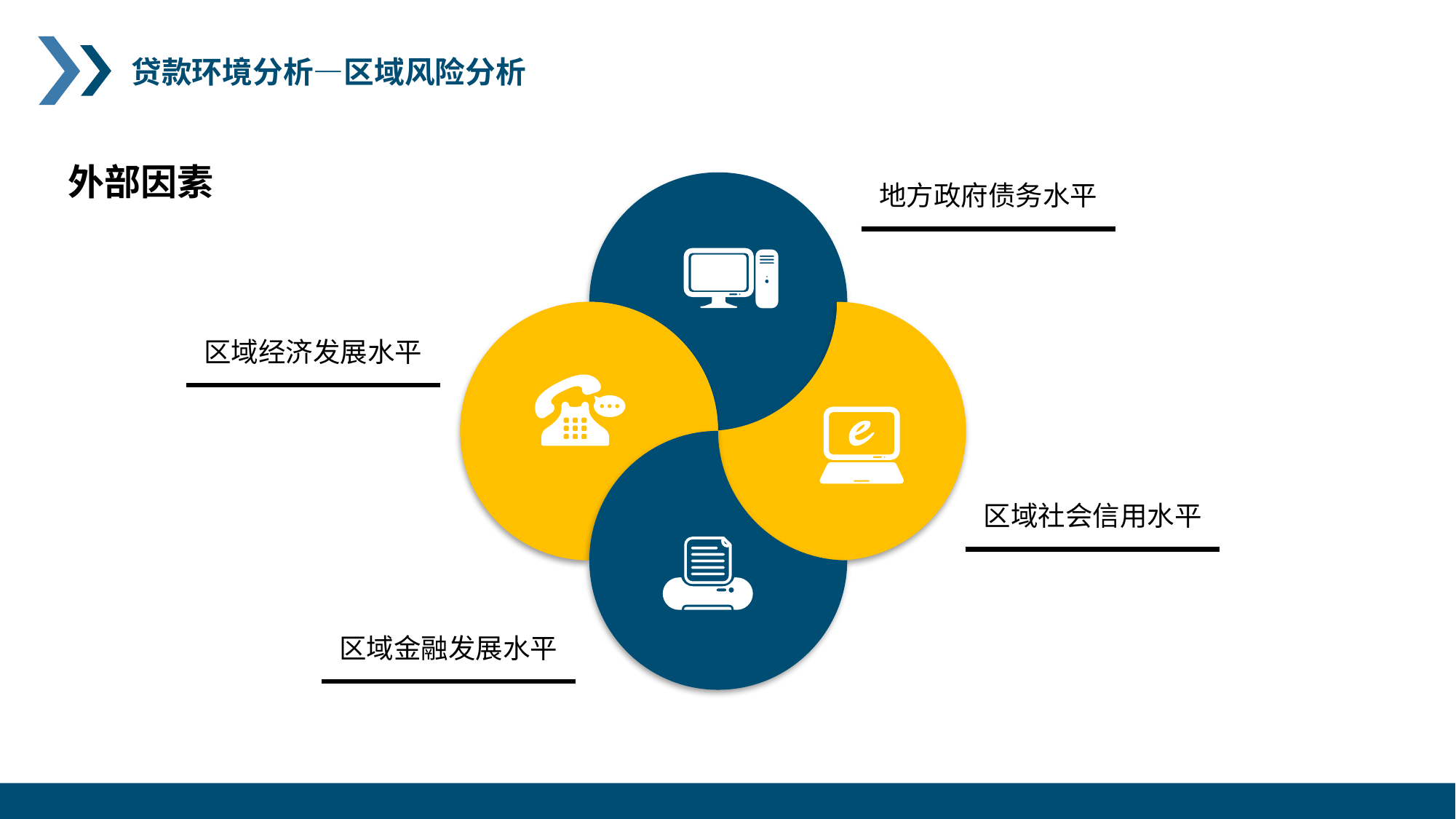

贷款环境分析—区域风险分析

外部因素

地方政府债务水平
区域经济发展水平
区域社会信用水平
区域金融发展水平